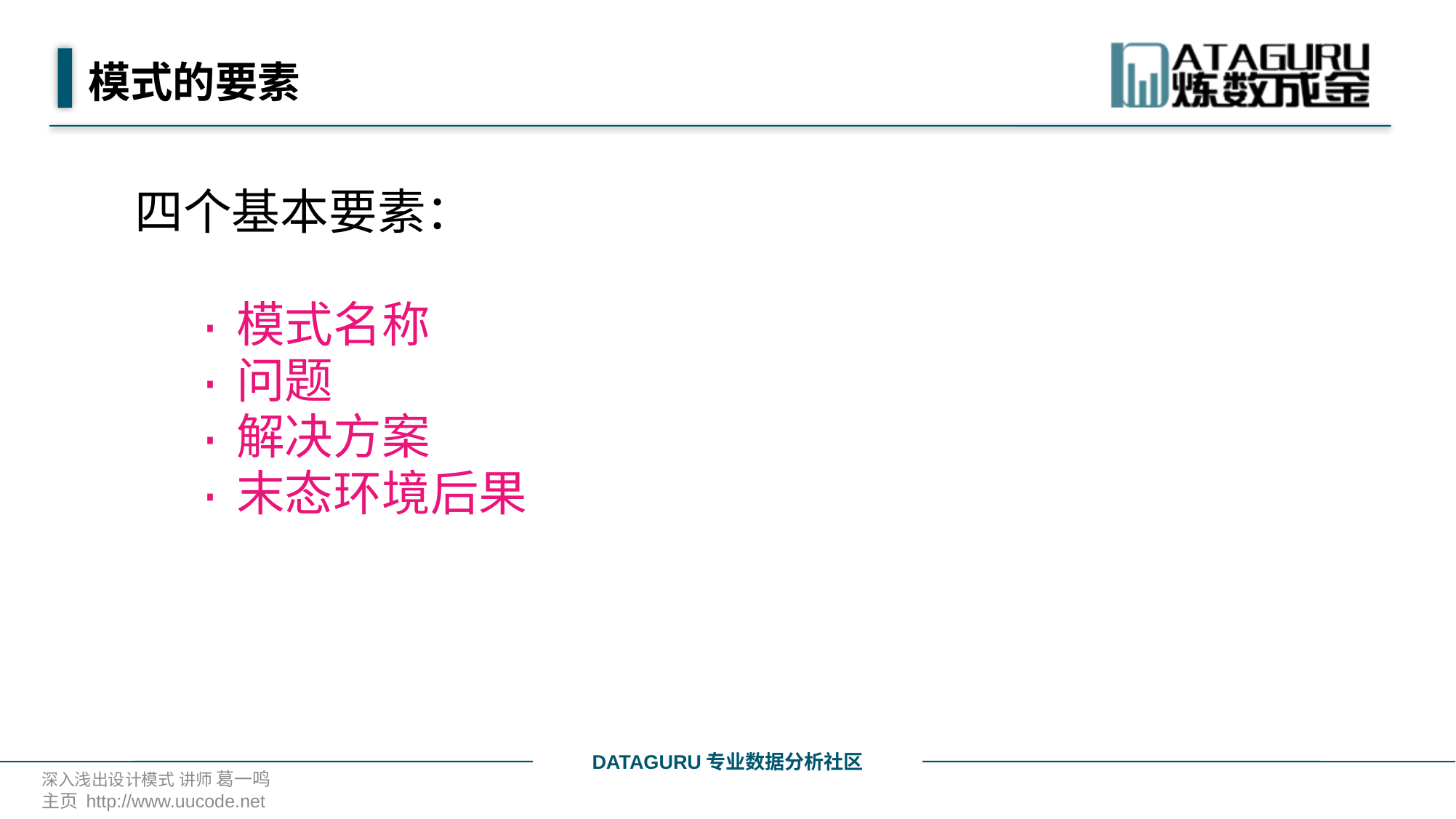

# 模式的要素
    四个基本要素：

    ·模式名称
    ·问题
    ·解决方案
    ·末态环境后果